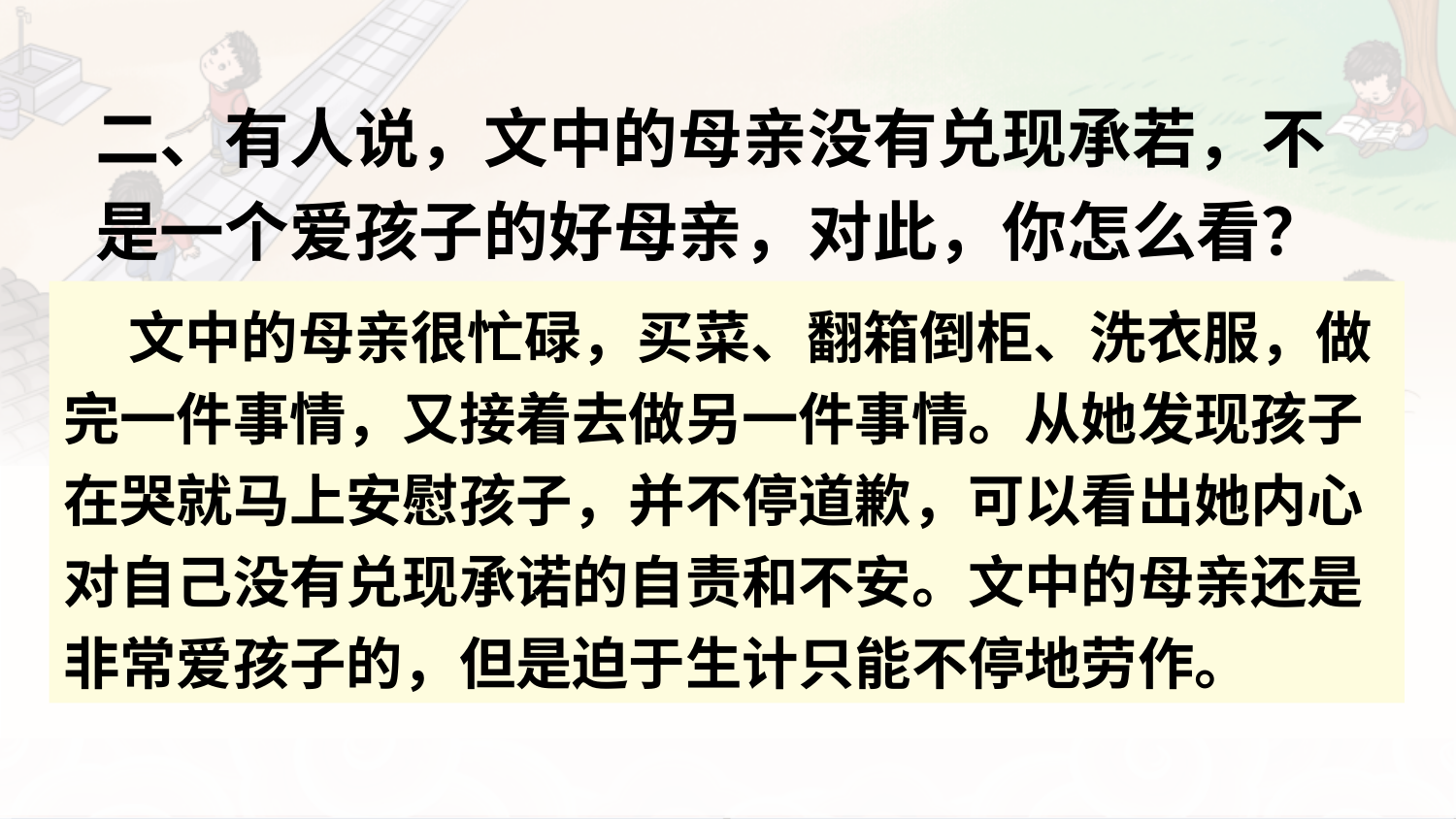

二、有人说，文中的母亲没有兑现承若，不是一个爱孩子的好母亲，对此，你怎么看？
    文中的母亲很忙碌，买菜、翻箱倒柜、洗衣服，做完一件事情，又接着去做另一件事情。从她发现孩子在哭就马上安慰孩子，并不停道歉，可以看出她内心对自己没有兑现承诺的自责和不安。文中的母亲还是非常爱孩子的，但是迫于生计只能不停地劳作。